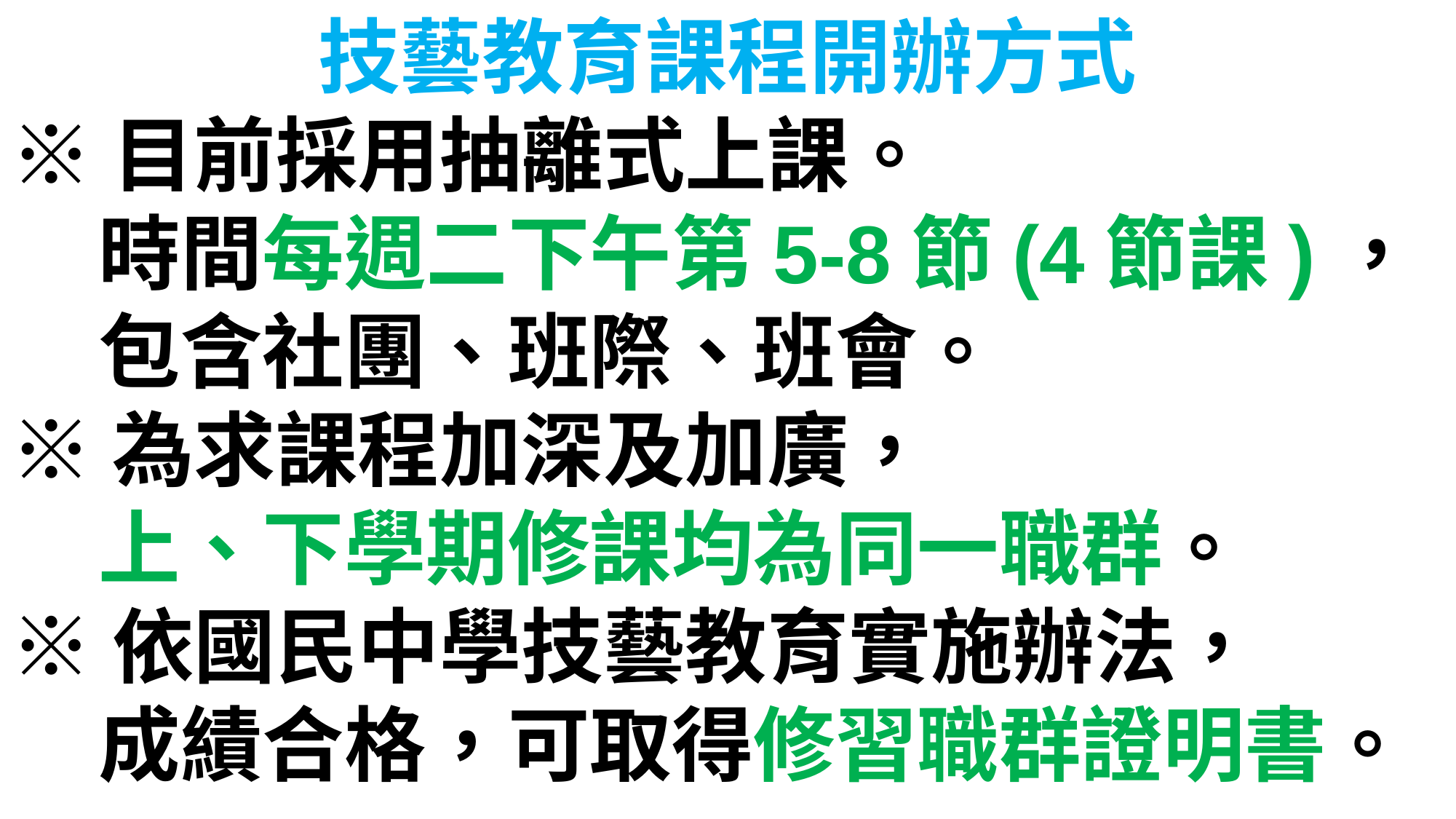

技藝教育課程開辦方式
※目前採用抽離式上課。
2.時間每週二下午第5-8節(4節課)，
2.包含社團、班際、班會。
※為求課程加深及加廣，
2.上、下學期修課均為同一職群。
※依國民中學技藝教育實施辦法，
2.成績合格，可取得修習職群證明書。